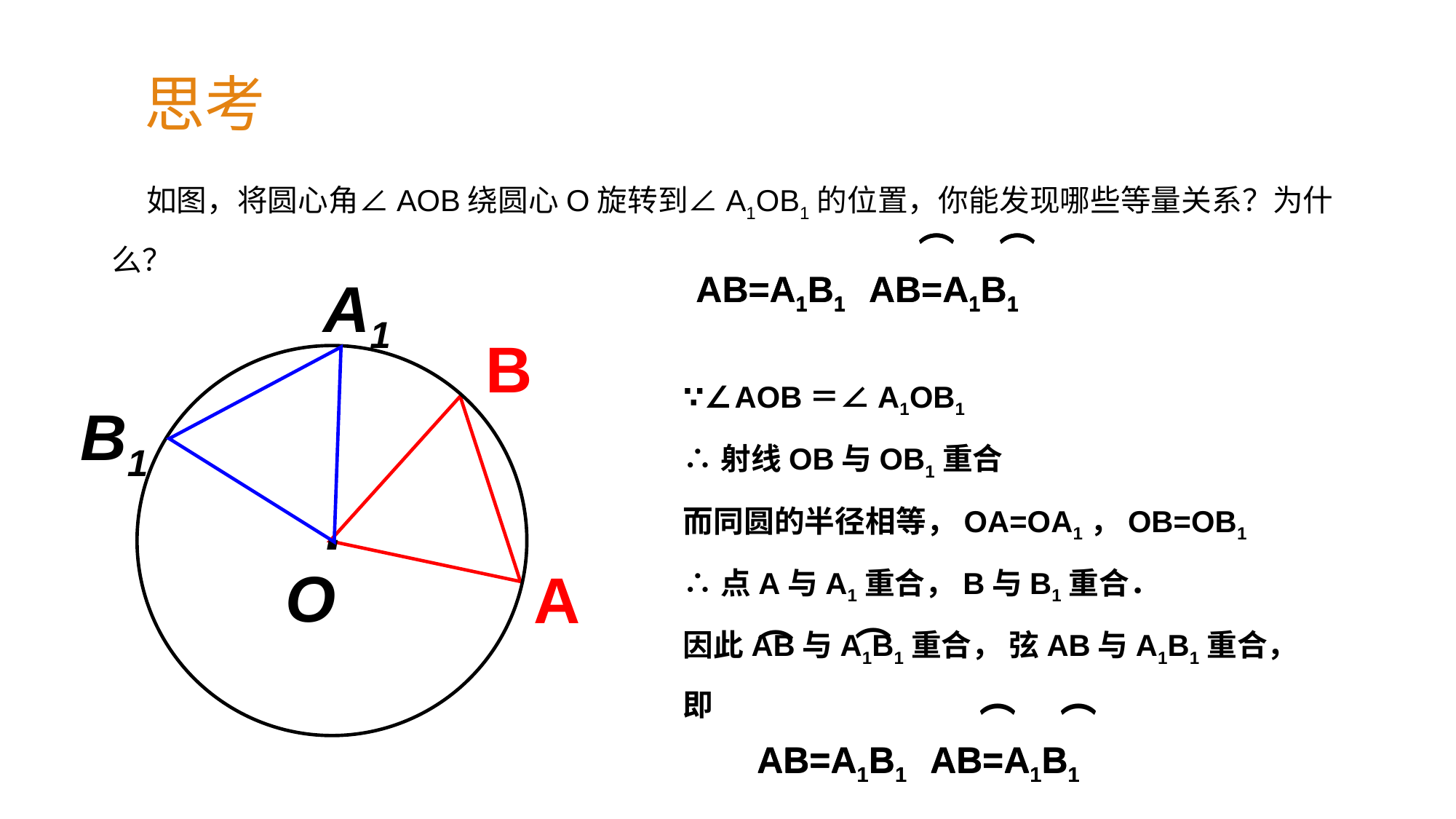

思考
    如图，将圆心角∠AOB绕圆心O旋转到∠A1OB1的位置，你能发现哪些等量关系？为什么？
⌒
⌒
⌒
⌒
AB=A1B1    AB=A1B1
AB=A1B1    AB=A1B1
A1
B
·
∵∠AOB＝∠A1OB1
∴射线OB与OB1重合
而同圆的半径相等，OA=OA1，OB=OB1
∴点A与A1重合，B与B1重合．
因此AB与A1B1重合， 弦AB与A1B1重合，
即
⌒
⌒
⌒
⌒
⌒
⌒
AB=A1B1    AB=A1B1
AB=A1B1    AB=A1B1

B1

O
A